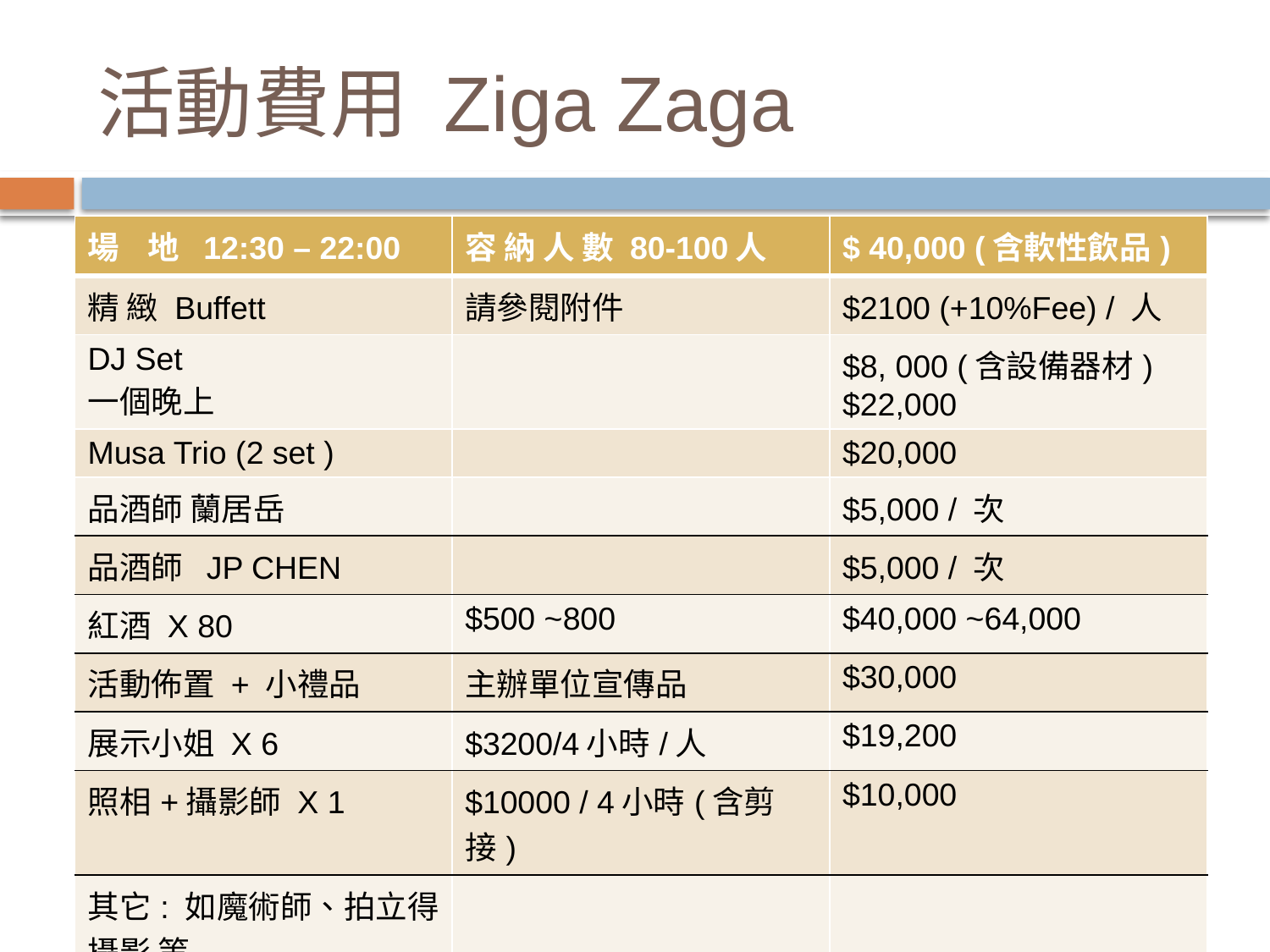

# 活動費用 Ziga Zaga
| 場 地 12:30 – 22:00 | 容 納 人 數 80-100人 | $ 40,000 (含軟性飲品) |
| --- | --- | --- |
| 精 緻 Buffett | 請參閱附件 | $2100 (+10%Fee) / 人 |
| DJ Set 一個晚上 |  | $8, 000 (含設備器材) $22,000 |
| Musa Trio (2 set ) |  | $20,000 |
| 品酒師 蘭居岳 |  | $5,000 / 次 |
| 品酒師 JP CHEN |  | $5,000 / 次 |
| 紅酒 X 80 | $500 ~800 | $40,000 ~64,000 |
| 活動佈置 + 小禮品 | 主辦單位宣傳品 | $30,000 |
| 展示小姐 X 6 | $3200/4小時/人 | $19,200 |
| 照相+攝影師 X 1 | $10000 / 4小時(含剪接) | $10,000 |
| 其它: 如魔術師、拍立得攝影 等 |  |  |